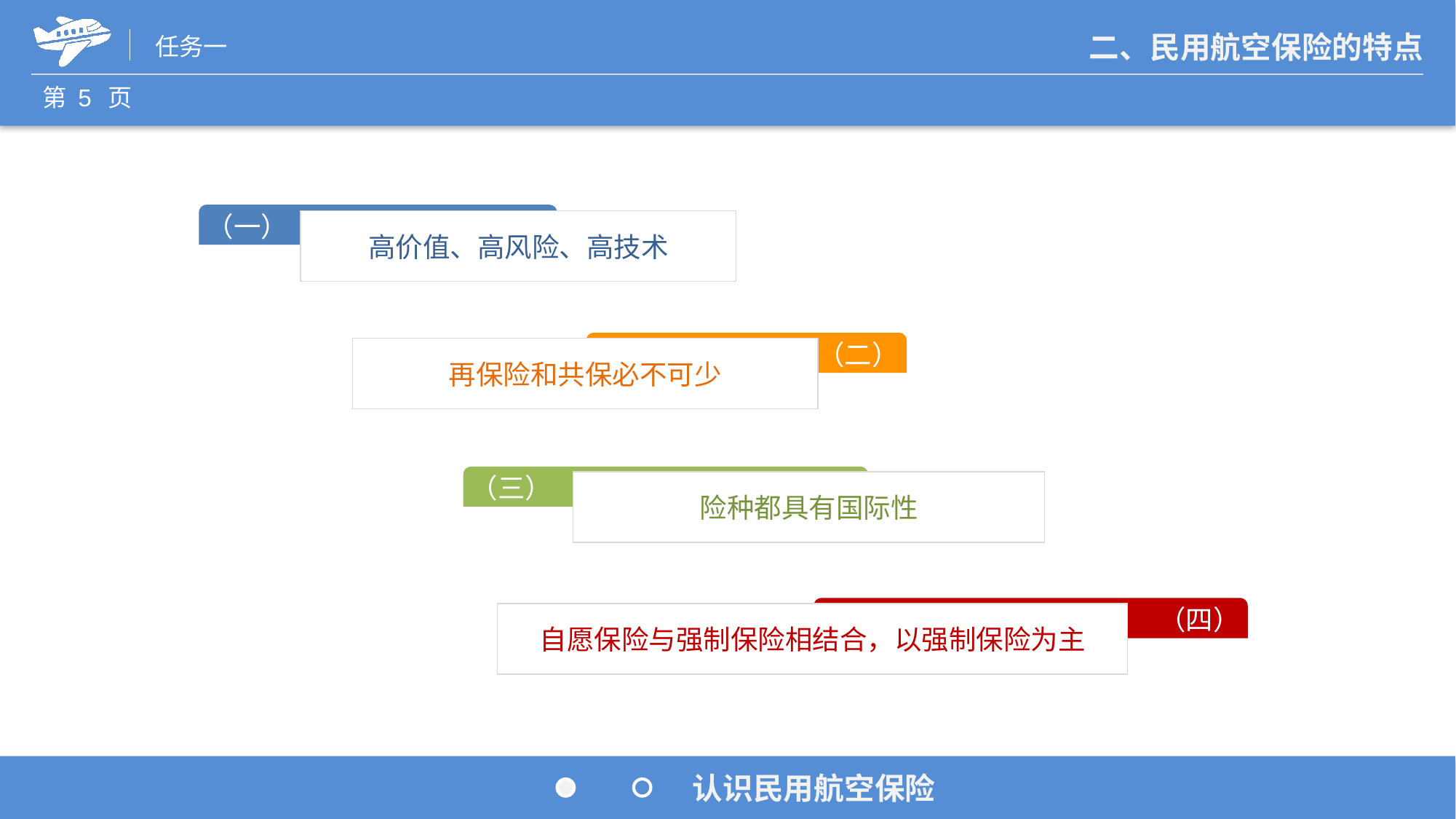

（一）
高价值、高风险、高技术
（二）
再保险和共保必不可少
（三）
险种都具有国际性
（四）
自愿保险与强制保险相结合，以强制保险为主